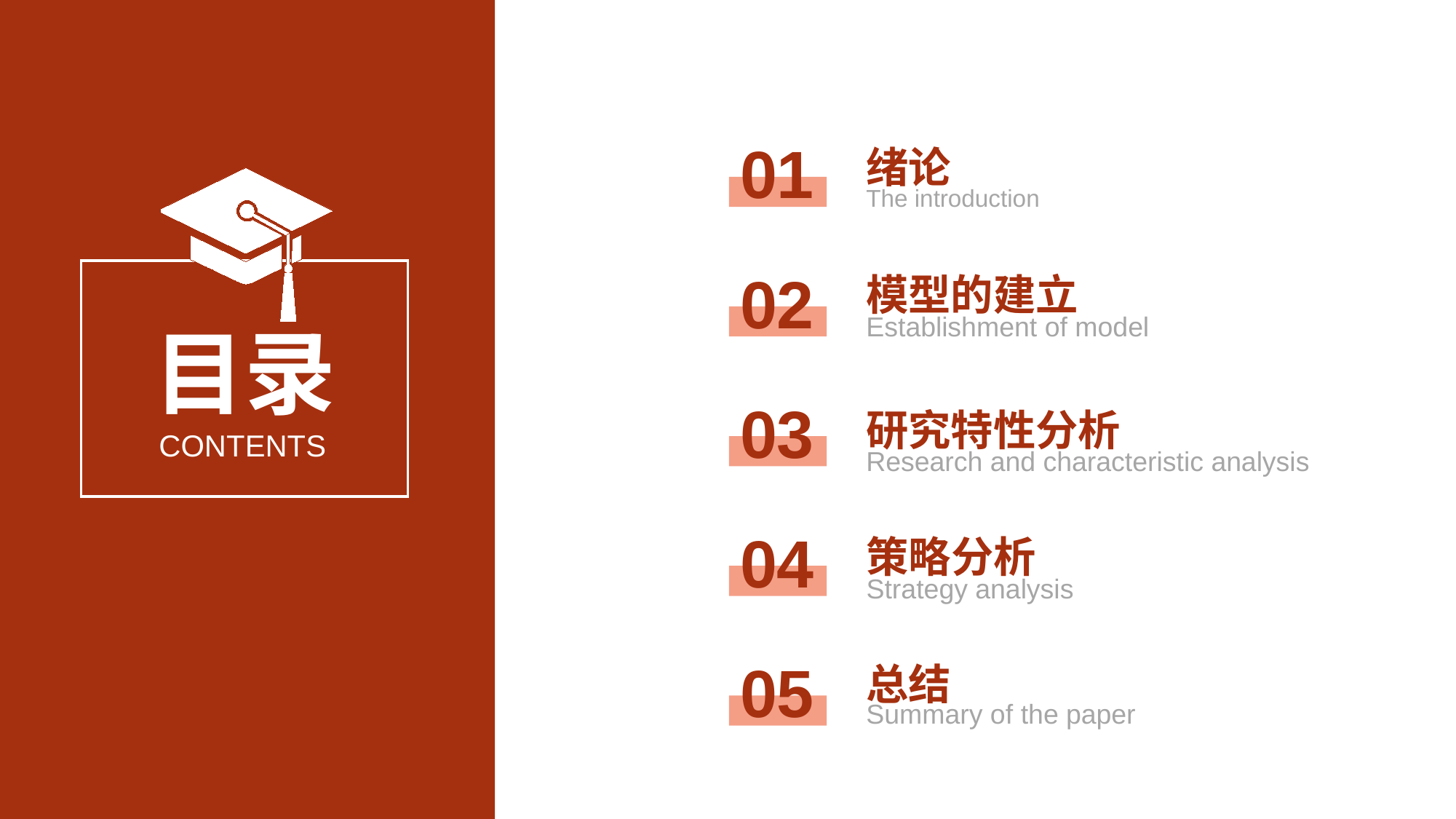

01
绪论

The introduction
02

模型的建立
Establishment of model

目录
03
研究特性分析
CONTENTS

Research and characteristic analysis
04
策略分析

Strategy analysis
05
总结
Summary of the paper